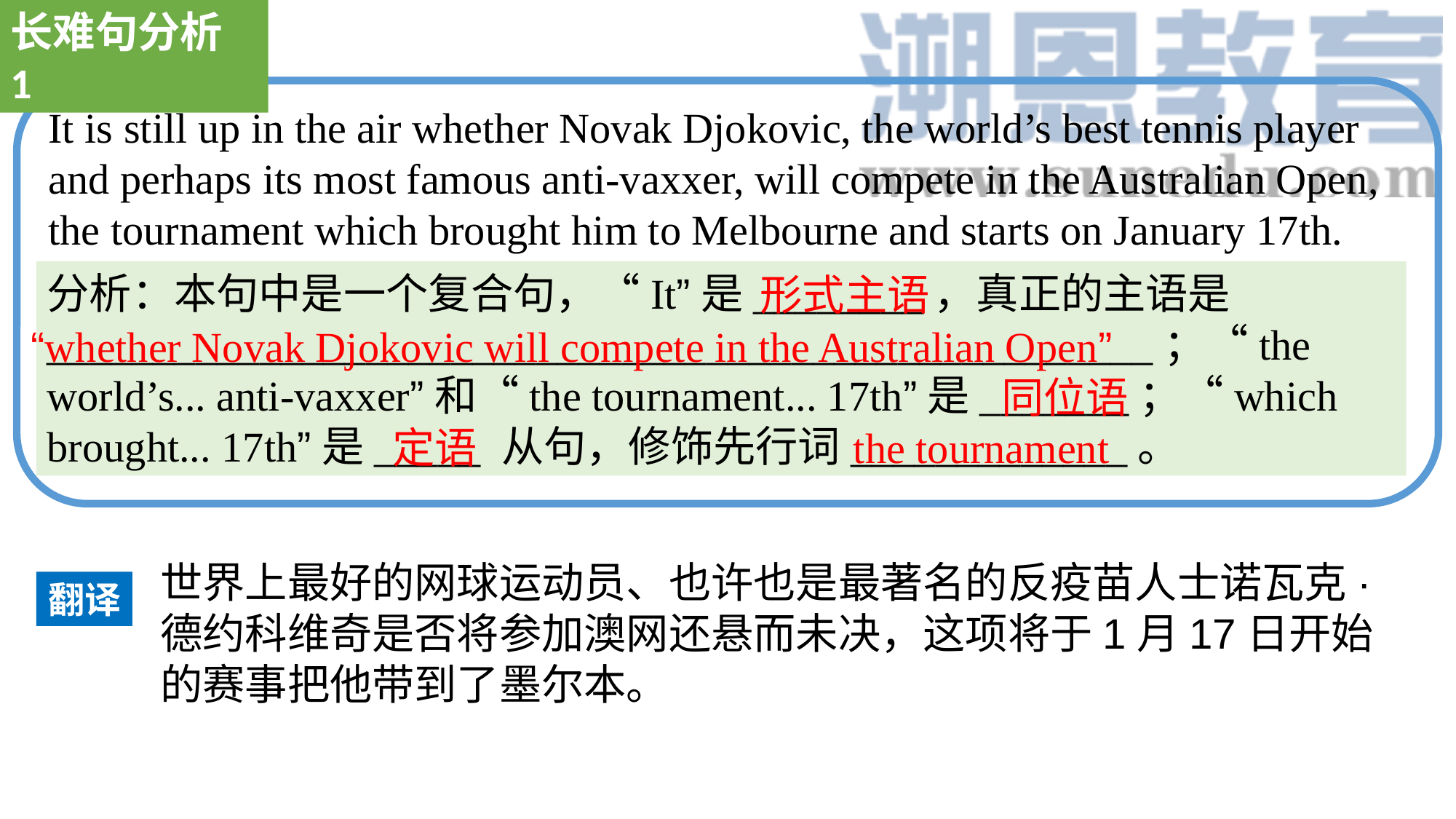

长难句分析 1

It is still up in the air whether Novak Djokovic, the world’s best tennis player and perhaps its most famous anti-vaxxer, will compete in the Australian Open, the tournament which brought him to Melbourne and starts on January 17th.
分析：本句中是一个复合句，“It”是________，真正的主语是____________________________________________________；“the world’s... anti-vaxxer”和“the tournament... 17th”是_______；“which brought... 17th”是_____ 从句，修饰先行词_____________。
 形式主语
“whether Novak Djokovic will compete in the Australian Open”
同位语
the tournament
定语
世界上最好的网球运动员、也许也是最著名的反疫苗人士诺瓦克·德约科维奇是否将参加澳网还悬而未决，这项将于1月17日开始的赛事把他带到了墨尔本。
翻译